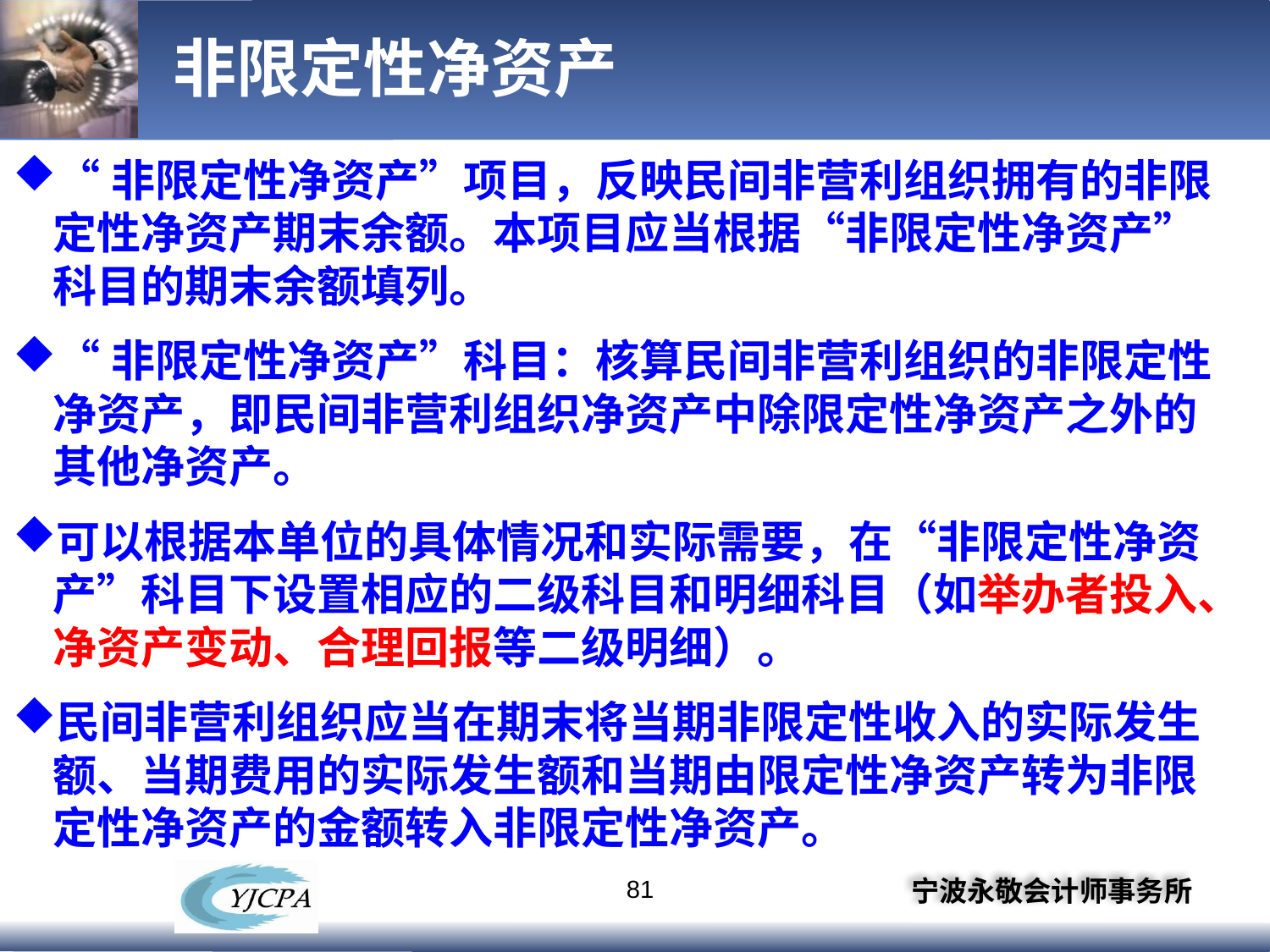

# 非限定性净资产
“非限定性净资产”项目，反映民间非营利组织拥有的非限定性净资产期末余额。本项目应当根据“非限定性净资产”科目的期末余额填列。
“非限定性净资产”科目：核算民间非营利组织的非限定性净资产，即民间非营利组织净资产中除限定性净资产之外的其他净资产。
可以根据本单位的具体情况和实际需要，在“非限定性净资产”科目下设置相应的二级科目和明细科目（如举办者投入、净资产变动、合理回报等二级明细）。
民间非营利组织应当在期末将当期非限定性收入的实际发生额、当期费用的实际发生额和当期由限定性净资产转为非限定性净资产的金额转入非限定性净资产。